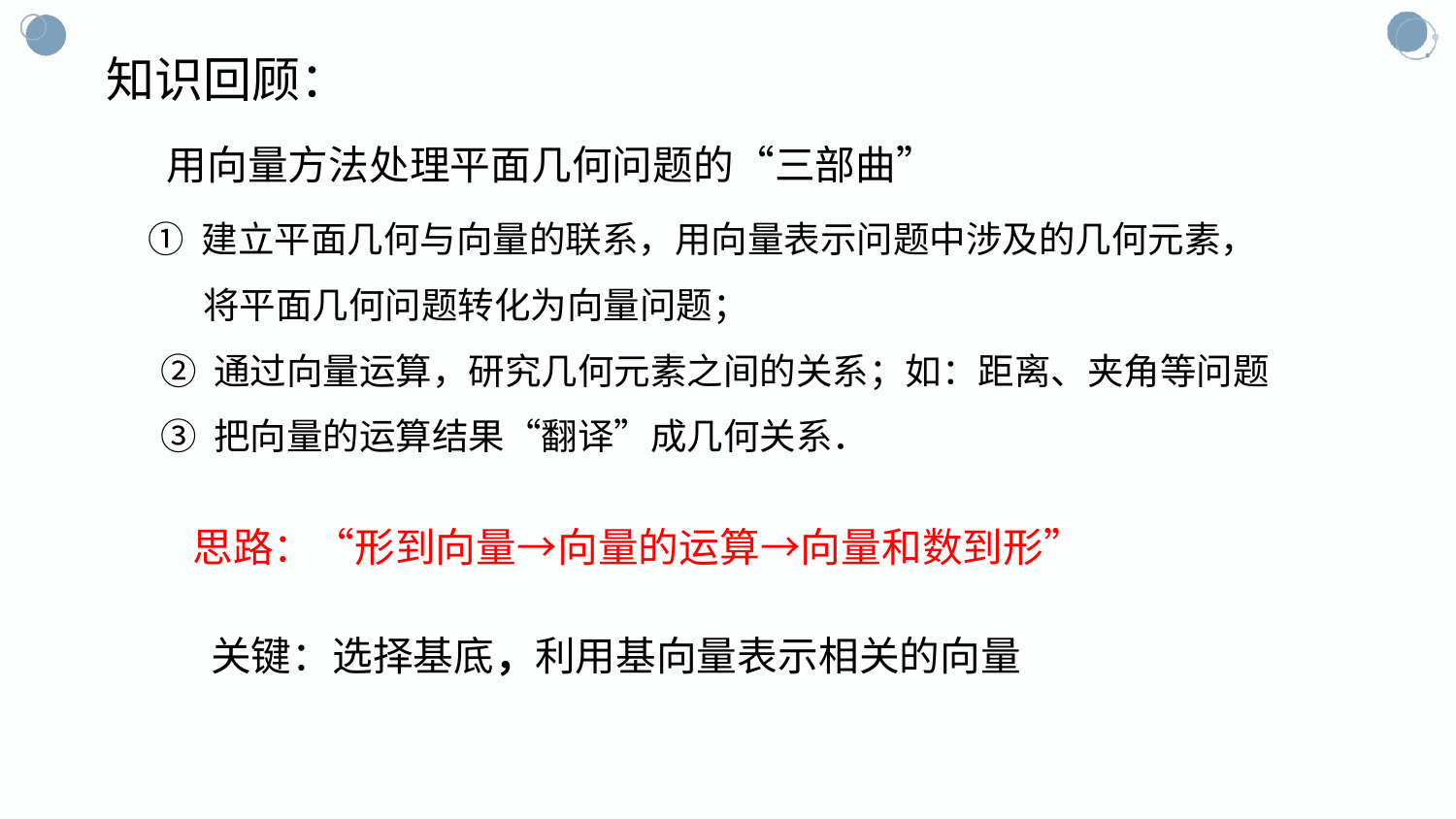

知识回顾：
     用向量方法处理平面几何问题的“三部曲”
    ① 建立平面几何与向量的联系，用向量表示问题中涉及的几何元素，
          将平面几何问题转化为向量问题；
② 通过向量运算，研究几何元素之间的关系；如：距离、夹角等问题
③ 把向量的运算结果“翻译”成几何关系．
思路：“形到向量→向量的运算→向量和数到形”
关键：选择基底，利用基向量表示相关的向量